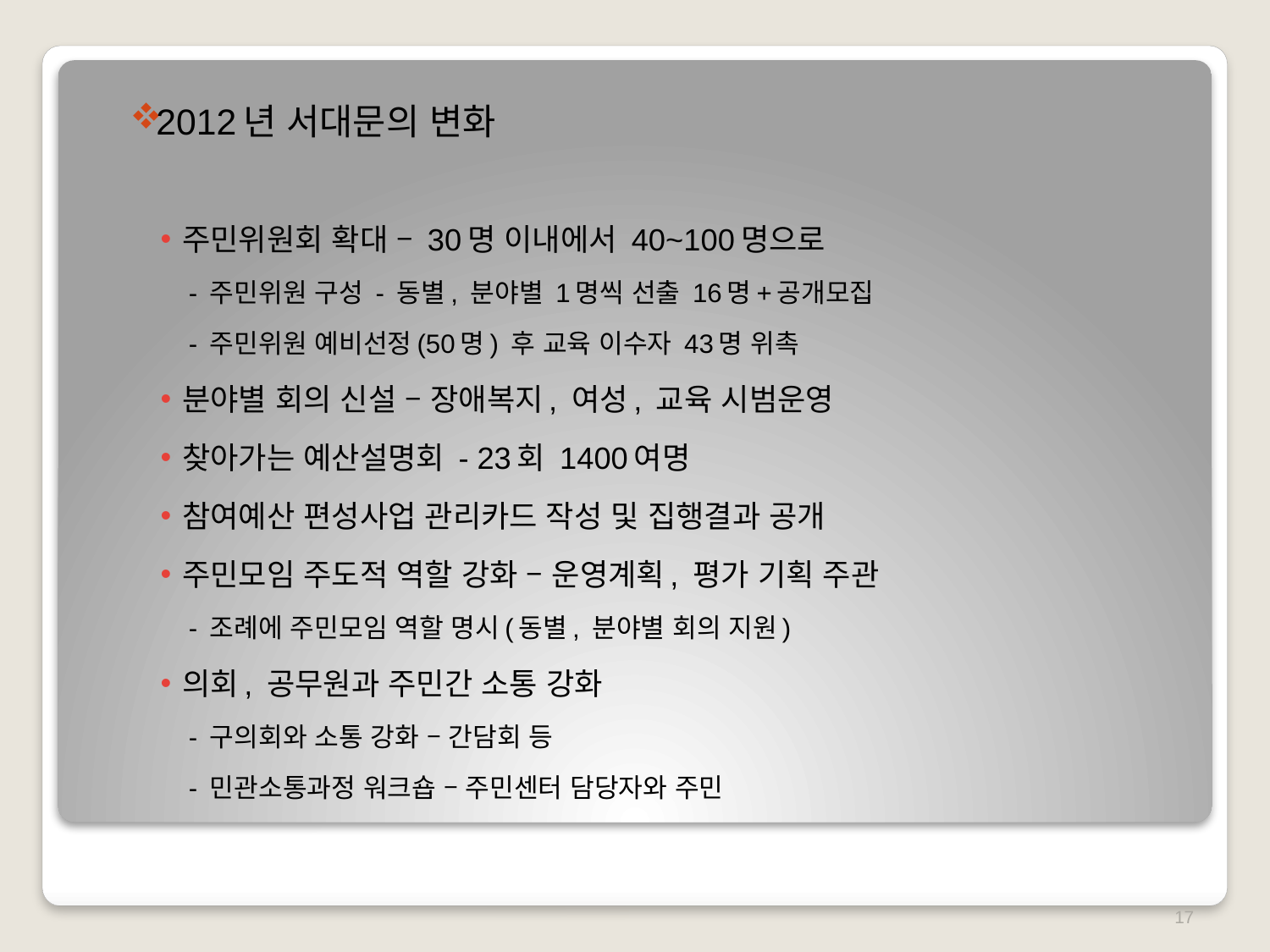

2012년 서대문의 변화

주민위원회 확대 – 30명 이내에서 40~100명으로
- 주민위원 구성 - 동별, 분야별 1명씩 선출 16명+공개모집
- 주민위원 예비선정(50명) 후 교육 이수자 43명 위촉
분야별 회의 신설 – 장애복지, 여성, 교육 시범운영
찾아가는 예산설명회 - 23회 1400여명
참여예산 편성사업 관리카드 작성 및 집행결과 공개
주민모임 주도적 역할 강화 – 운영계획, 평가 기획 주관
- 조례에 주민모임 역할 명시(동별, 분야별 회의 지원)
의회, 공무원과 주민간 소통 강화
- 구의회와 소통 강화 – 간담회 등
- 민관소통과정 워크숍 – 주민센터 담당자와 주민
17